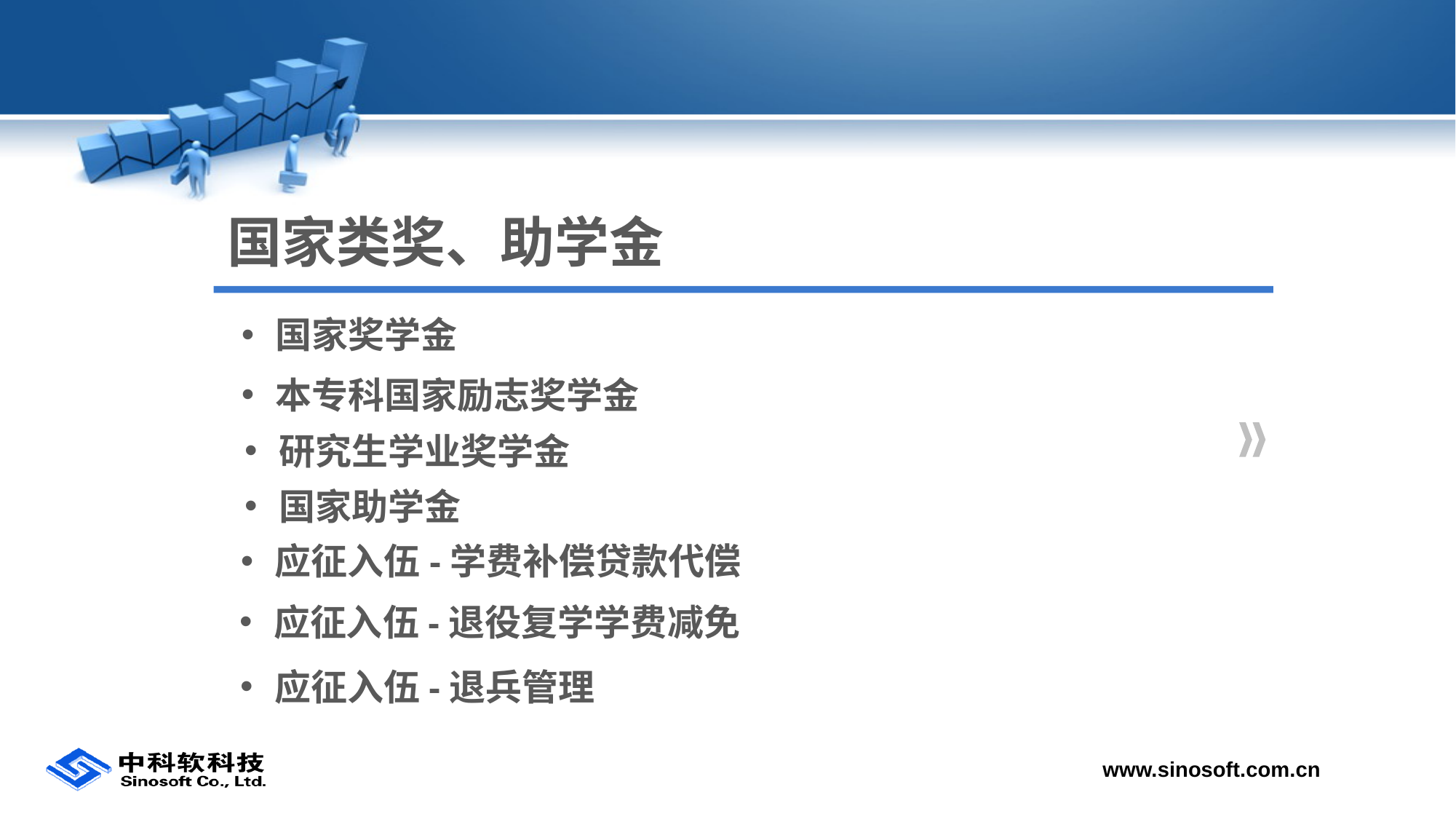

国家类奖、助学金

国家奖学金
本专科国家励志奖学金

研究生学业奖学金
国家助学金
应征入伍-学费补偿贷款代偿
应征入伍-退役复学学费减免
应征入伍-退兵管理